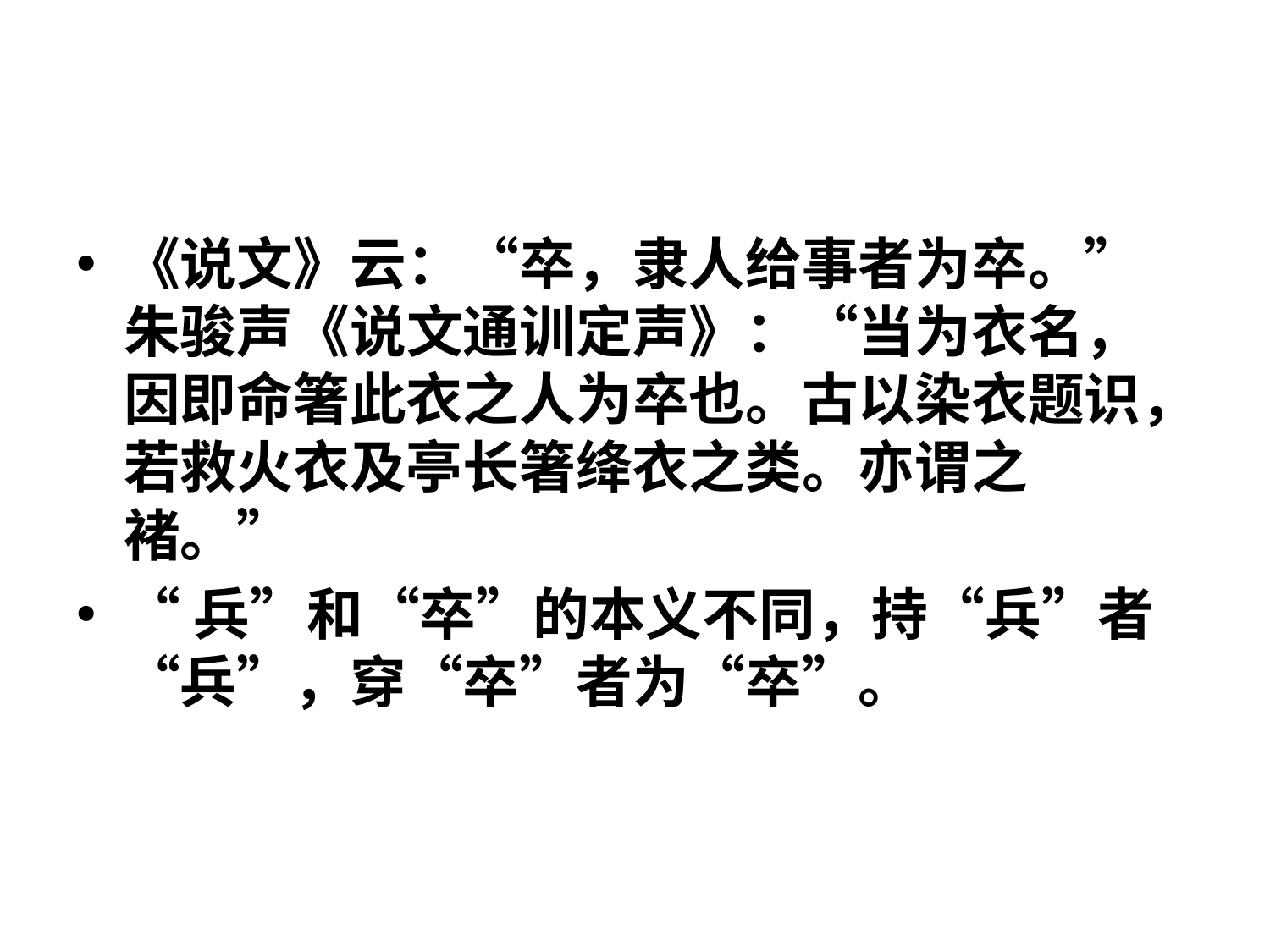

#
《说文》云：“卒，隶人给事者为卒。”朱骏声《说文通训定声》：“当为衣名，因即命箸此衣之人为卒也。古以染衣题识，若救火衣及亭长箸绛衣之类。亦谓之褚。”
“兵”和“卒”的本义不同，持“兵”者“兵”，穿“卒”者为“卒”。